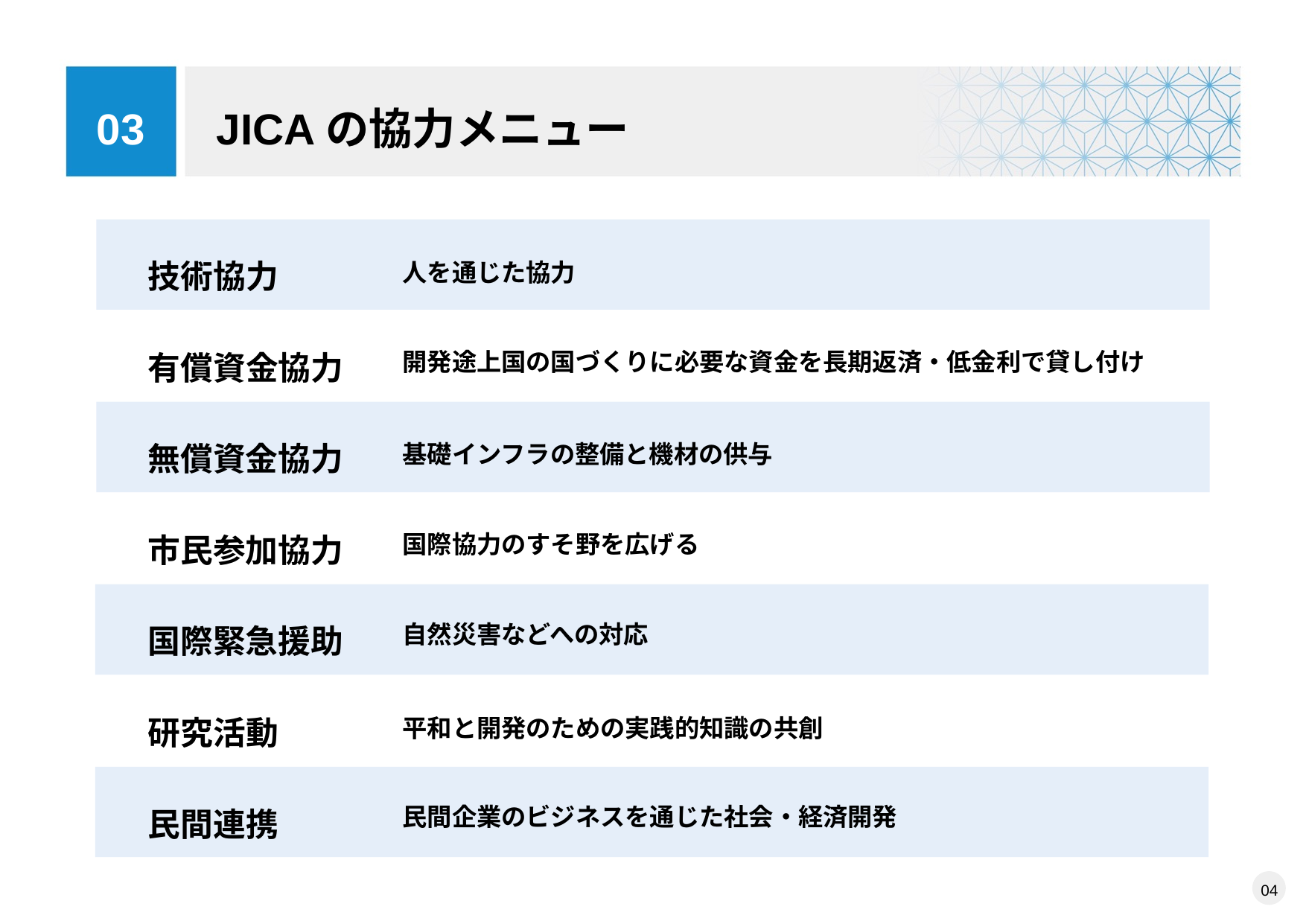

JICAの協力メニュー
03

技術協力
人を通じた協力
有償資金協力
開発途上国の国づくりに必要な資金を長期返済・低金利で貸し付け
無償資金協力
基礎インフラの整備と機材の供与
市民参加協力
国際協力のすそ野を広げる
国際緊急援助
自然災害などへの対応
研究活動
平和と開発のための実践的知識の共創
民間連携
民間企業のビジネスを通じた社会・経済開発

04